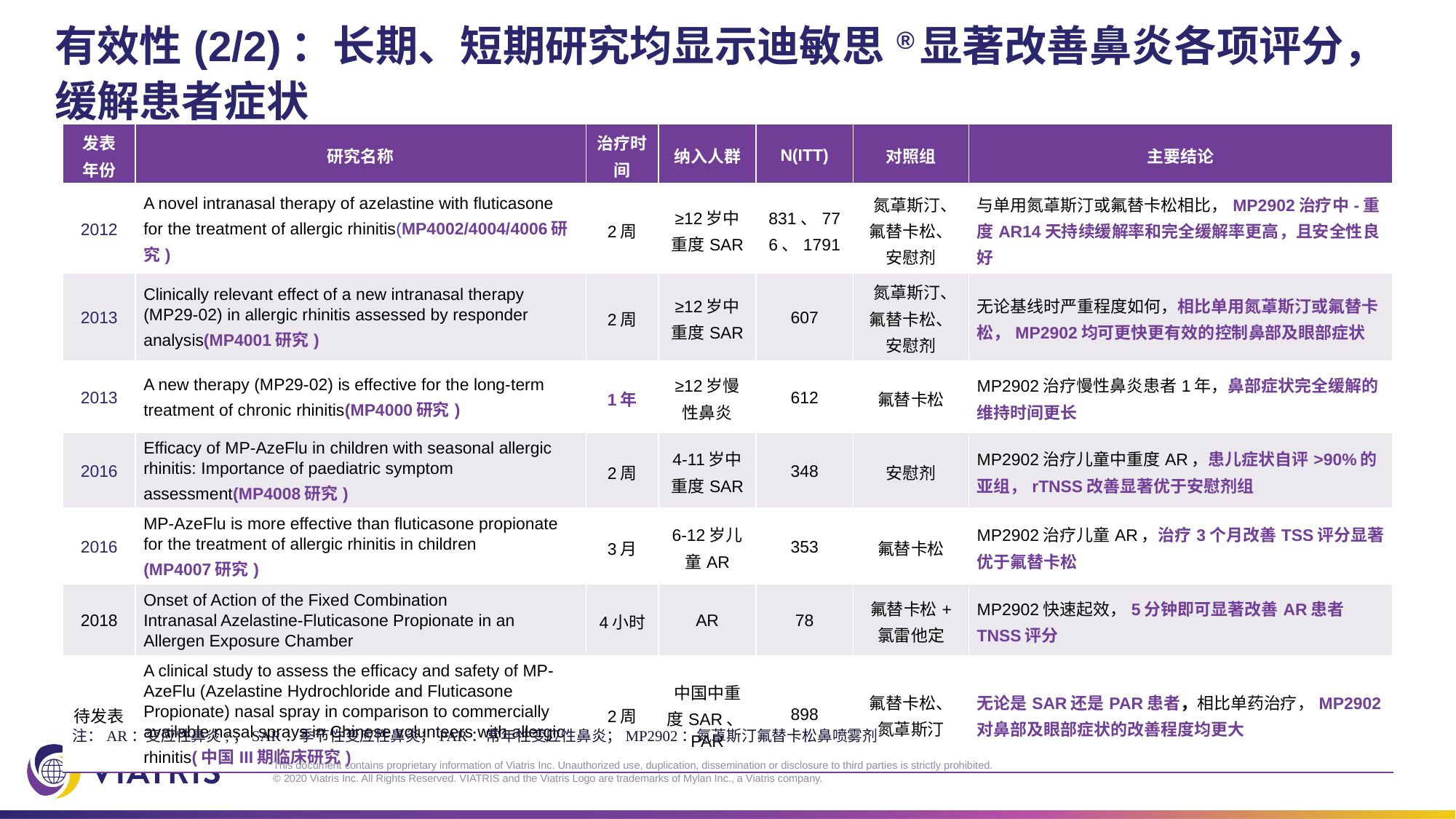

# 有效性(2/2)：长期、短期研究均显示迪敏思®显著改善鼻炎各项评分，缓解患者症状
| 发表 年份 | 研究名称 | 治疗时间 | 纳入人群 | N(ITT) | 对照组 | 主要结论 |
| --- | --- | --- | --- | --- | --- | --- |
| 2012 | A novel intranasal therapy of azelastine with fluticasone for the treatment of allergic rhinitis(MP4002/4004/4006研究) | 2周 | ≥12岁中重度SAR | 831、776、1791 | 氮䓬斯汀、氟替卡松、 安慰剂 | 与单用氮䓬斯汀或氟替卡松相比，MP2902治疗中-重度AR14天持续缓解率和完全缓解率更高，且安全性良好 |
| 2013 | Clinically relevant effect of a new intranasal therapy (MP29-02) in allergic rhinitis assessed by responder analysis(MP4001研究) | 2周 | ≥12岁中重度SAR | 607 | 氮䓬斯汀、氟替卡松、 安慰剂 | 无论基线时严重程度如何，相比单用氮䓬斯汀或氟替卡松，MP2902均可更快更有效的控制鼻部及眼部症状 |
| 2013 | A new therapy (MP29-02) is effective for the long-term treatment of chronic rhinitis(MP4000研究) | 1年 | ≥12岁慢性鼻炎 | 612 | 氟替卡松 | MP2902治疗慢性鼻炎患者1年，鼻部症状完全缓解的维持时间更长 |
| 2016 | Efficacy of MP-AzeFlu in children with seasonal allergic rhinitis: Importance of paediatric symptom assessment(MP4008研究) | 2周 | 4-11岁中重度SAR | 348 | 安慰剂 | MP2902治疗儿童中重度AR，患儿症状自评>90%的亚组，rTNSS改善显著优于安慰剂组 |
| 2016 | MP-AzeFlu is more effective than fluticasone propionate for the treatment of allergic rhinitis in children (MP4007研究) | 3月 | 6-12岁儿童AR | 353 | 氟替卡松 | MP2902治疗儿童AR，治疗3个月改善TSS评分显著优于氟替卡松 |
| 2018 | Onset of Action of the Fixed Combination Intranasal Azelastine-Fluticasone Propionate in an Allergen Exposure Chamber | 4小时 | AR | 78 | 氟替卡松+ 氯雷他定 | MP2902快速起效，5分钟即可显著改善AR患者TNSS评分 |
| 待发表 | A clinical study to assess the efficacy and safety of MP-AzeFlu (Azelastine Hydrochloride and Fluticasone Propionate) nasal spray in comparison to commercially available nasal sprays in Chinese volunteers with allergic rhinitis(中国III期临床研究) | 2周 | 中国中重度SAR、PAR | 898 | 氟替卡松、 氮䓬斯汀 | 无论是SAR还是PAR患者，相比单药治疗，MP2902对鼻部及眼部症状的改善程度均更大 |
注：AR：变应性鼻炎;；SAR：季节性变应性鼻炎；PAR：常年性变应性鼻炎；MP2902：氮䓬斯汀氟替卡松鼻喷雾剂
This document contains proprietary information of Viatris Inc. Unauthorized use, duplication, dissemination or disclosure to third parties is strictly prohibited.
© 2020 Viatris Inc. All Rights Reserved. VIATRIS and the Viatris Logo are trademarks of Mylan Inc., a Viatris company.